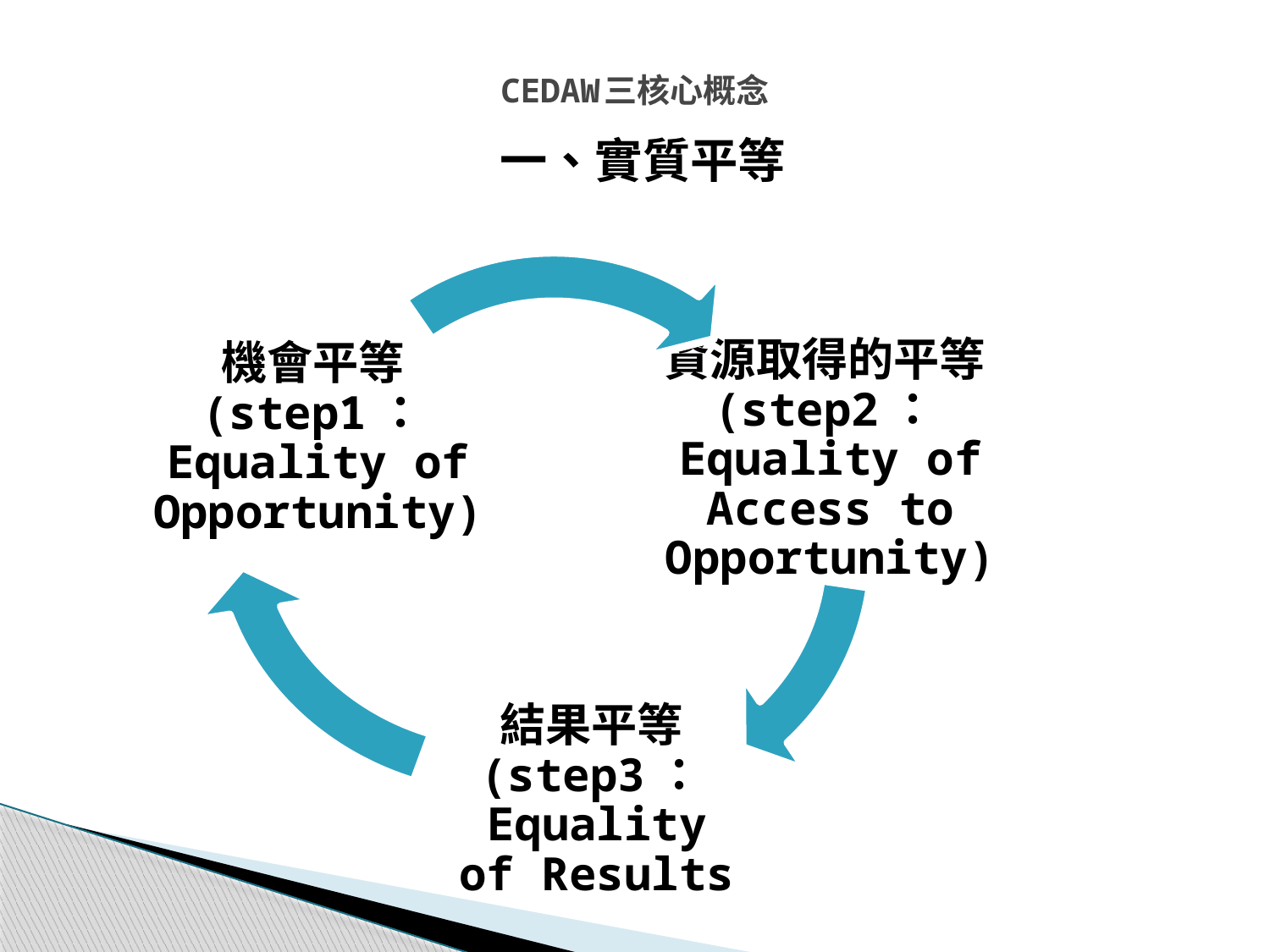

# CEDAW三核心概念
一、實質平等

資源取得的平等(step2：Equality of Access to Opportunity)
結果平等(step3：Equality of Results
機會平等(step1：Equality of Opportunity)